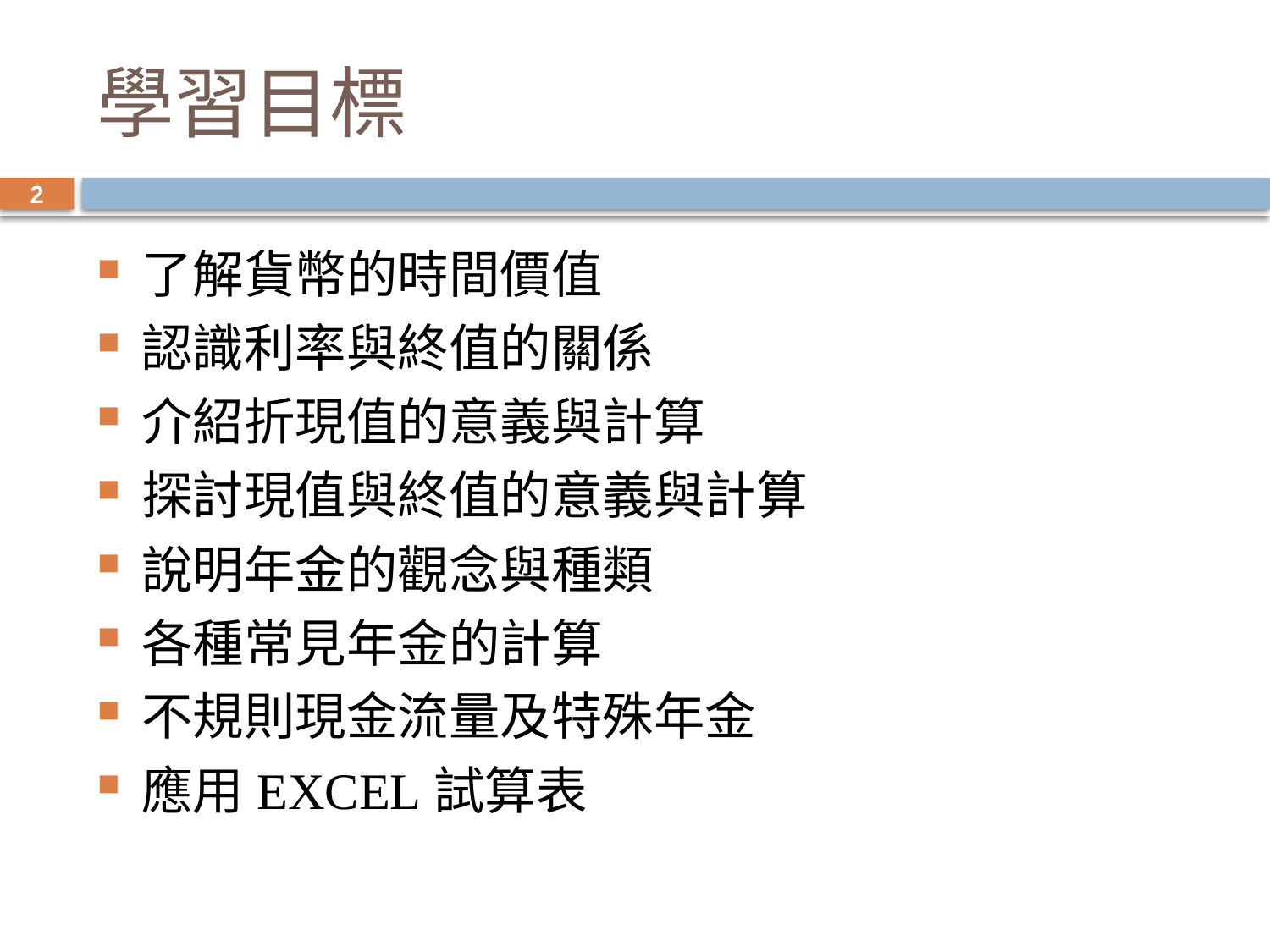

# 學習目標
2
了解貨幣的時間價值
認識利率與終值的關係
介紹折現值的意義與計算
探討現值與終值的意義與計算
說明年金的觀念與種類
各種常見年金的計算
不規則現金流量及特殊年金
應用EXCEL試算表